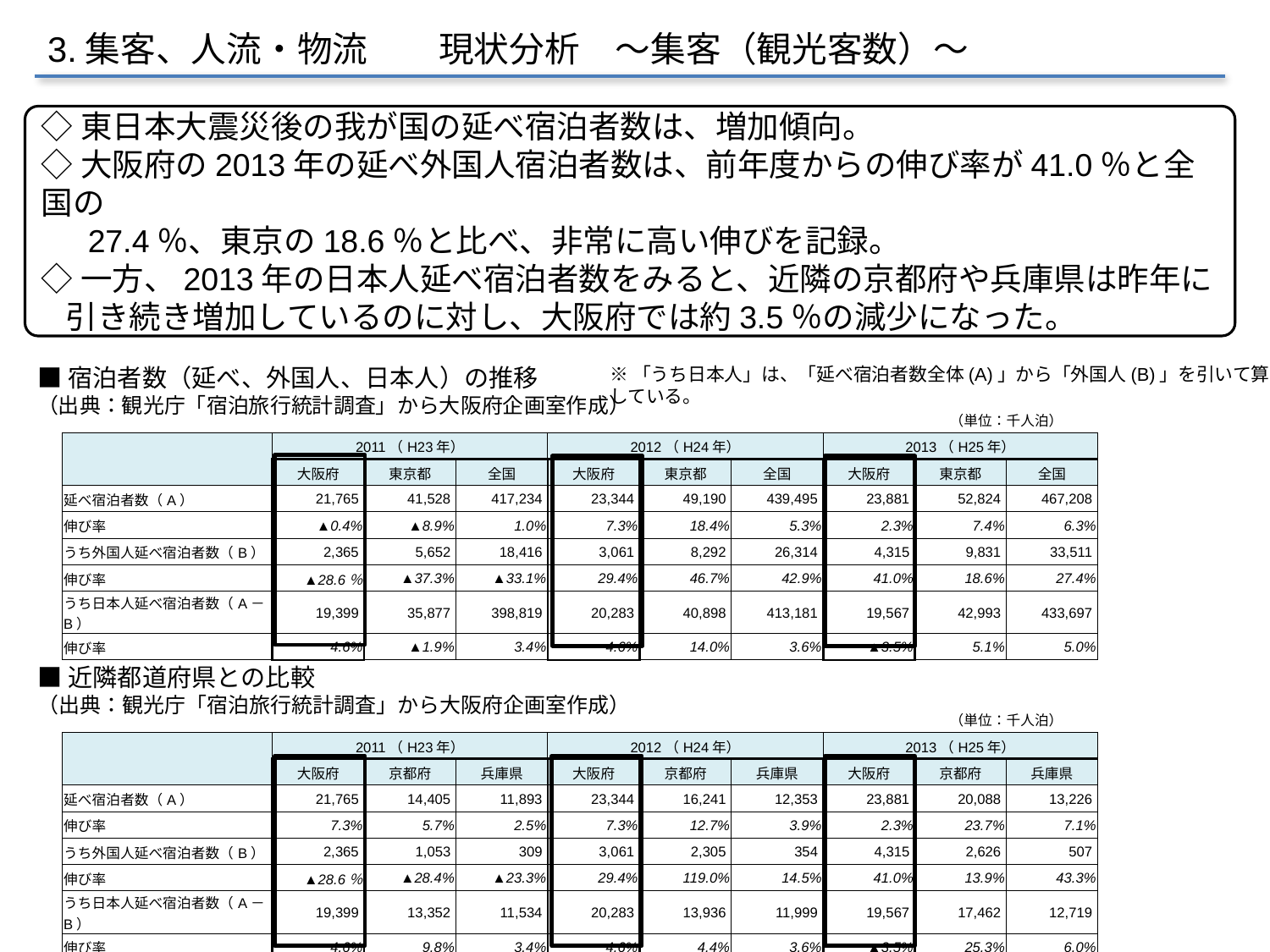

3.集客、人流・物流　　現状分析　～集客（観光客数）～
◇東日本大震災後の我が国の延べ宿泊者数は、増加傾向。
◇大阪府の2013年の延べ外国人宿泊者数は、前年度からの伸び率が41.0％と全国の
　 27.4％、東京の18.6％と比べ、非常に高い伸びを記録。
◇一方、2013年の日本人延べ宿泊者数をみると、近隣の京都府や兵庫県は昨年に引き続き増加しているのに対し、大阪府では約3.5％の減少になった。
■宿泊者数（延べ、外国人、日本人）の推移
（出典：観光庁「宿泊旅行統計調査」から大阪府企画室作成）
※「うち日本人」は、「延べ宿泊者数全体(A)」から「外国人(B)」を引いて算出している。
|  |  |  |  |  |  |  |  | （単位：千人泊） |  |
| --- | --- | --- | --- | --- | --- | --- | --- | --- | --- |
|  | 2011（H23年） |  |  | 2012（H24年） |  |  | 2013（H25年） |  |  |
|  | 大阪府 | 東京都 | 全国 | 大阪府 | 東京都 | 全国 | 大阪府 | 東京都 | 全国 |
| 延べ宿泊者数（A） | 21,765 | 41,528 | 417,234 | 23,344 | 49,190 | 439,495 | 23,881 | 52,824 | 467,208 |
| 伸び率 | ▲0.4% | ▲8.9% | 1.0% | 7.3% | 18.4% | 5.3% | 2.3% | 7.4% | 6.3% |
| うち外国人延べ宿泊者数（B） | 2,365 | 5,652 | 18,416 | 3,061 | 8,292 | 26,314 | 4,315 | 9,831 | 33,511 |
| 伸び率 | ▲28.6％ | ▲37.3% | ▲33.1% | 29.4% | 46.7% | 42.9% | 41.0% | 18.6% | 27.4% |
| うち日本人延べ宿泊者数（A－B） | 19,399 | 35,877 | 398,819 | 20,283 | 40,898 | 413,181 | 19,567 | 42,993 | 433,697 |
| 伸び率 | 4.6% | ▲1.9% | 3.4% | 4.6% | 14.0% | 3.6% | ▲3.5% | 5.1% | 5.0% |

■近隣都道府県との比較
（出典：観光庁「宿泊旅行統計調査」から大阪府企画室作成）
|  |  |  |  |  |  |  |  | （単位：千人泊） |  |
| --- | --- | --- | --- | --- | --- | --- | --- | --- | --- |
|  | 2011（H23年） |  |  | 2012（H24年） |  |  | 2013（H25年） |  |  |
|  | 大阪府 | 京都府 | 兵庫県 | 大阪府 | 京都府 | 兵庫県 | 大阪府 | 京都府 | 兵庫県 |
| 延べ宿泊者数（A） | 21,765 | 14,405 | 11,893 | 23,344 | 16,241 | 12,353 | 23,881 | 20,088 | 13,226 |
| 伸び率 | 7.3% | 5.7% | 2.5% | 7.3% | 12.7% | 3.9% | 2.3% | 23.7% | 7.1% |
| うち外国人延べ宿泊者数（B） | 2,365 | 1,053 | 309 | 3,061 | 2,305 | 354 | 4,315 | 2,626 | 507 |
| 伸び率 | ▲28.6％ | ▲28.4% | ▲23.3% | 29.4% | 119.0% | 14.5% | 41.0% | 13.9% | 43.3% |
| うち日本人延べ宿泊者数（A－B） | 19,399 | 13,352 | 11,534 | 20,283 | 13,936 | 11,999 | 19,567 | 17,462 | 12,719 |
| 伸び率 | 4.6% | 9.8% | 3.4% | 4.6% | 4.4% | 3.6% | ▲3.5% | 25.3% | 6.0% |